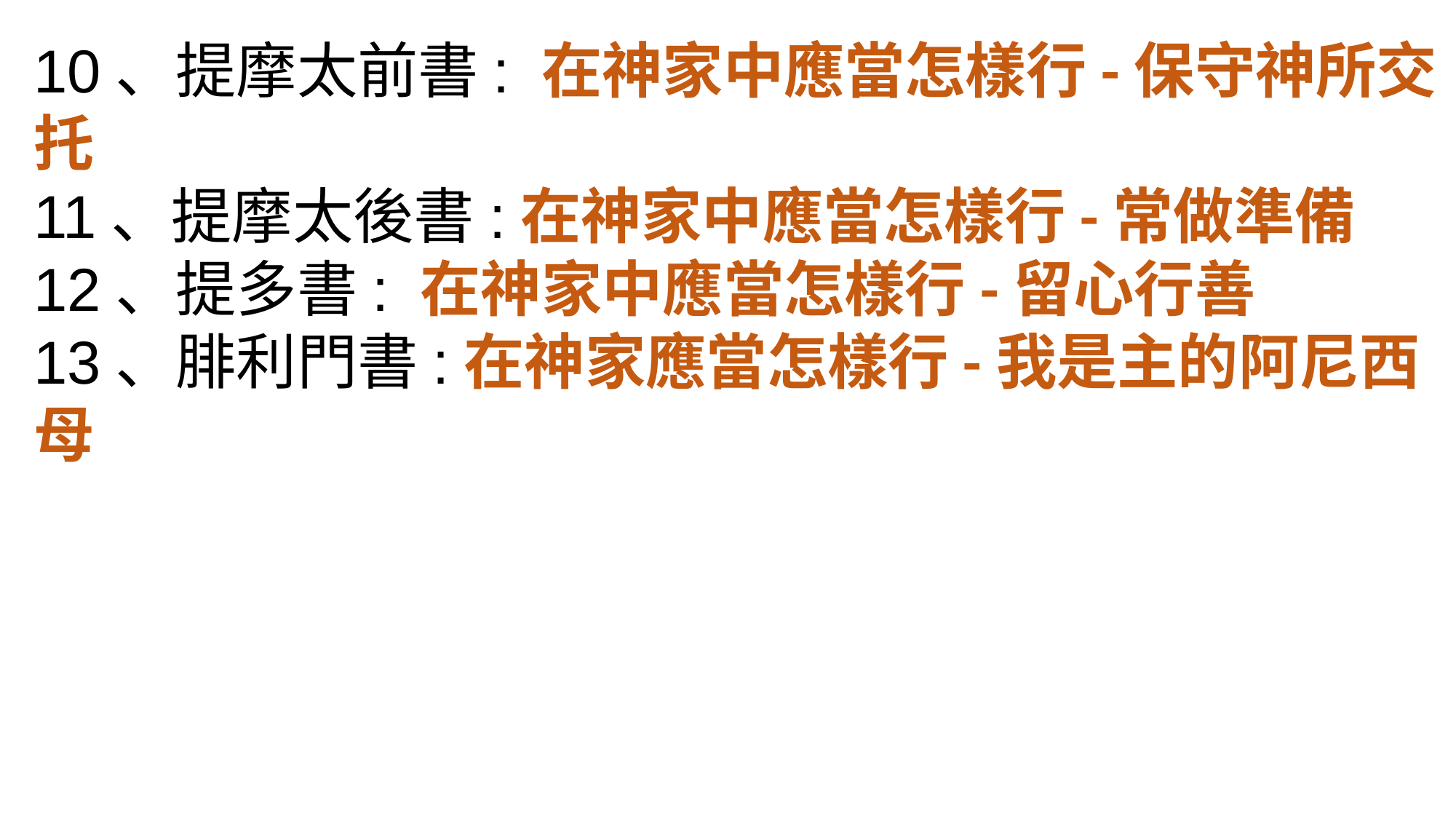

10、提摩太前書: 在神家中應當怎樣行-保守神所交托
11、提摩太後書:在神家中應當怎樣行-常做準備
12、提多書: 在神家中應當怎樣行-留心行善
13、腓利門書:在神家應當怎樣行-我是主的阿尼西母